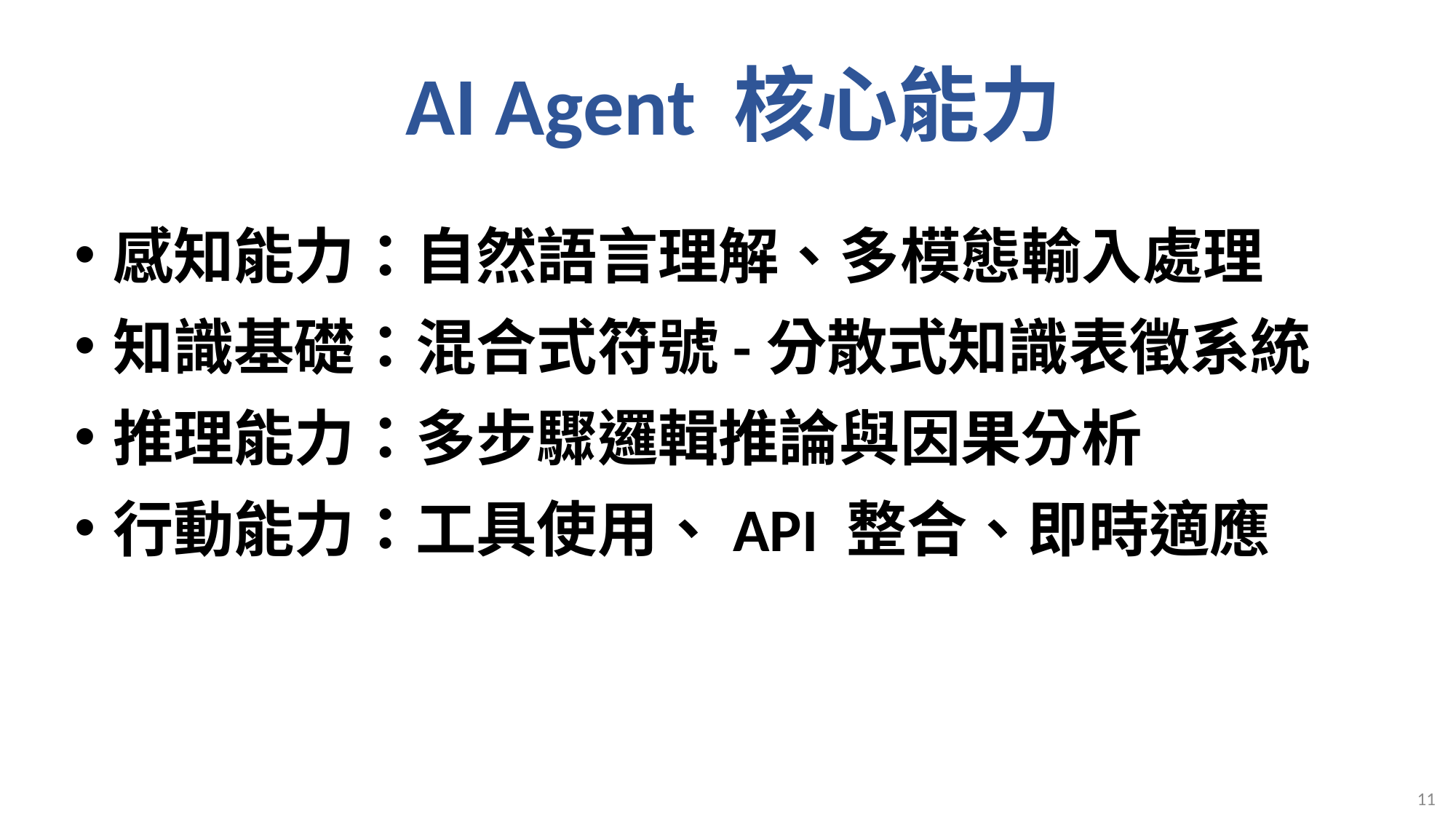

# AI Agent 核心能力
感知能力：自然語言理解、多模態輸入處理
知識基礎：混合式符號-分散式知識表徵系統
推理能力：多步驟邏輯推論與因果分析
行動能力：工具使用、API 整合、即時適應
11